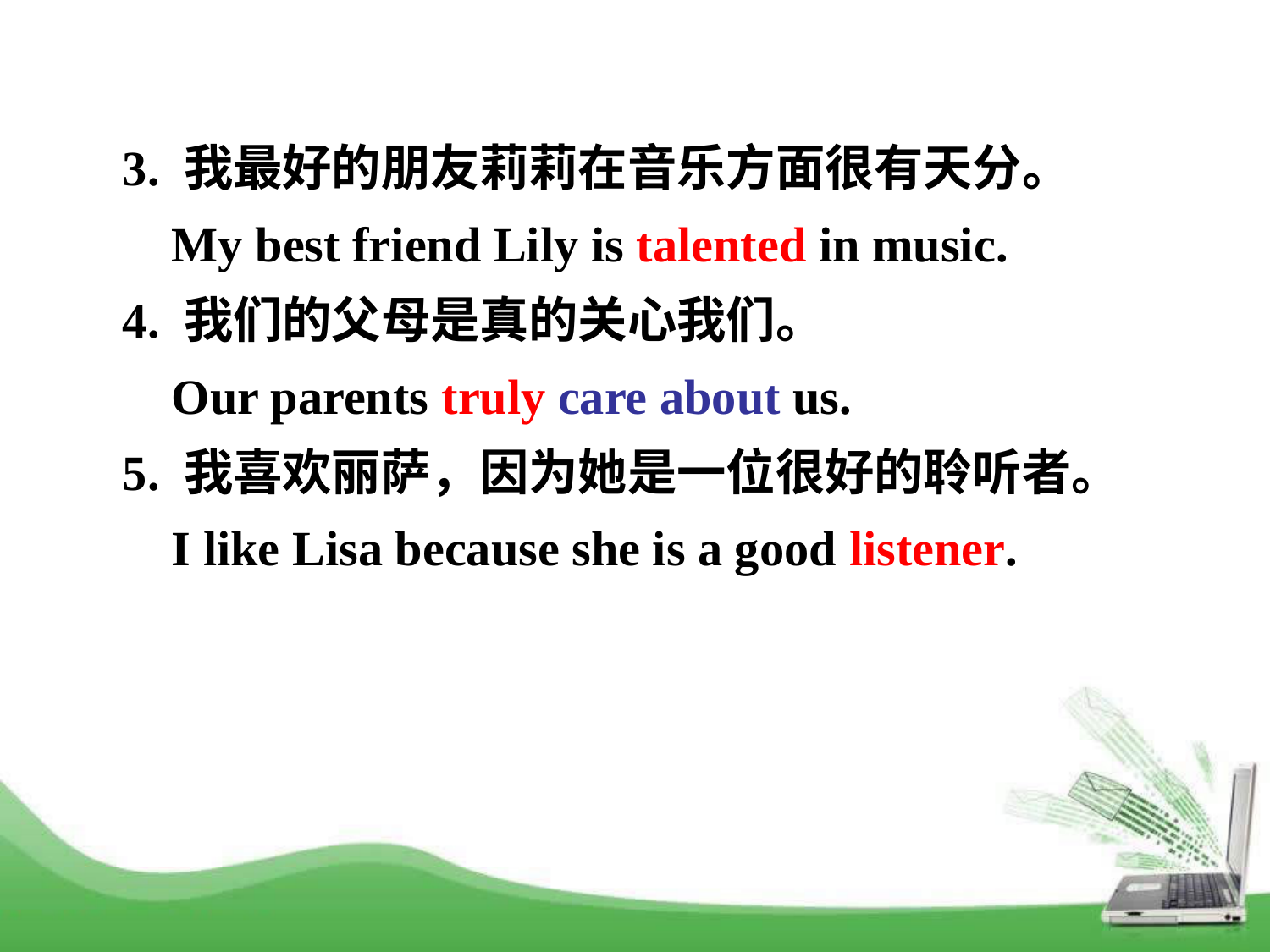

3. 我最好的朋友莉莉在音乐方面很有天分。
    My best friend Lily is talented in music.
4. 我们的父母是真的关心我们。
    Our parents truly care about us.
5. 我喜欢丽萨，因为她是一位很好的聆听者。
    I like Lisa because she is a good listener.